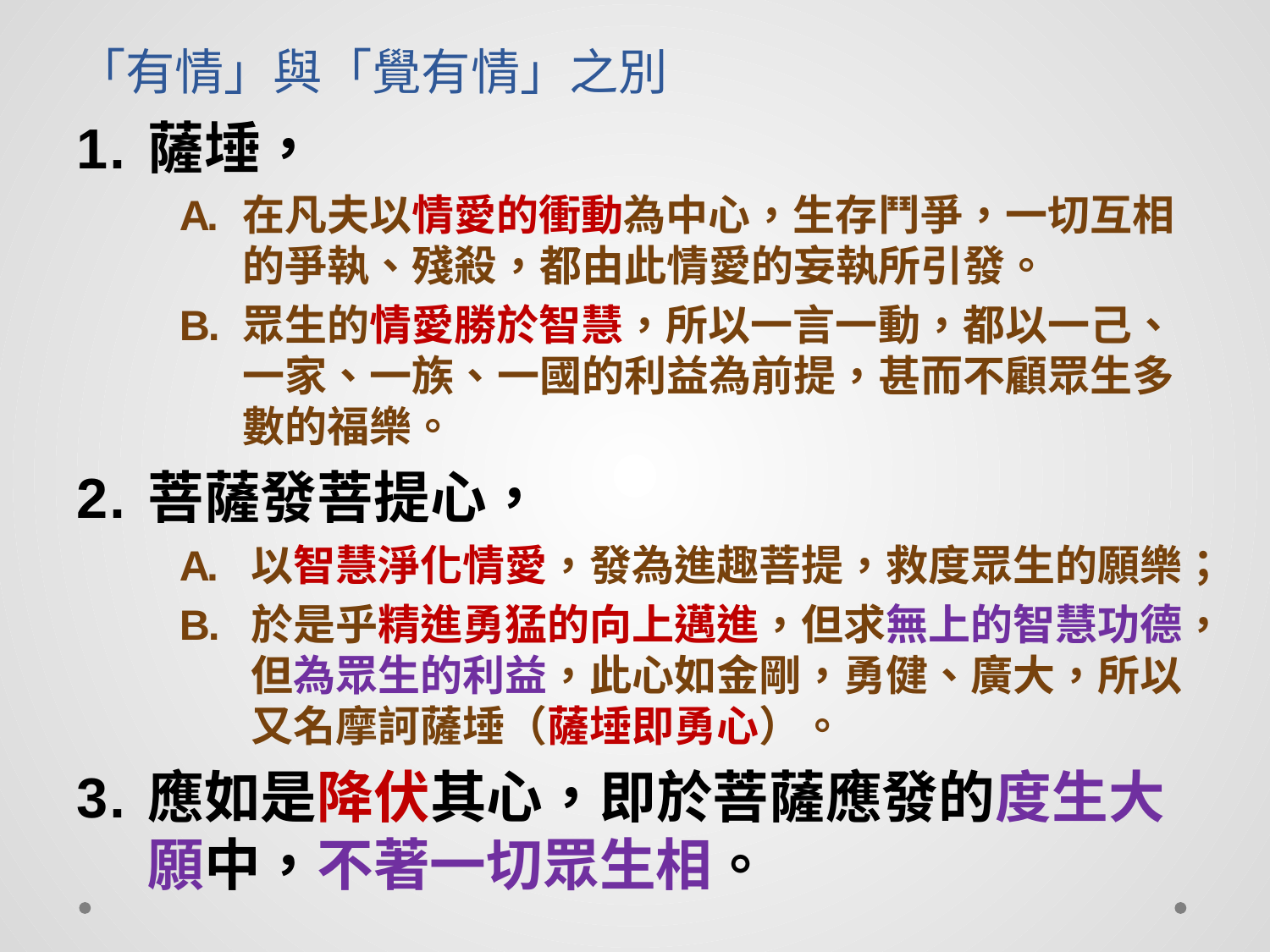

# 「有情」與「覺有情」之別
薩埵，
在凡夫以情愛的衝動為中心，生存鬥爭，一切互相的爭執、殘殺，都由此情愛的妄執所引發。
眾生的情愛勝於智慧，所以一言一動，都以一己、一家、一族、一國的利益為前提，甚而不顧眾生多數的福樂。
菩薩發菩提心，
以智慧淨化情愛，發為進趣菩提，救度眾生的願樂；
於是乎精進勇猛的向上邁進，但求無上的智慧功德，但為眾生的利益，此心如金剛，勇健、廣大，所以又名摩訶薩埵（薩埵即勇心）。
應如是降伏其心，即於菩薩應發的度生大願中，不著一切眾生相。